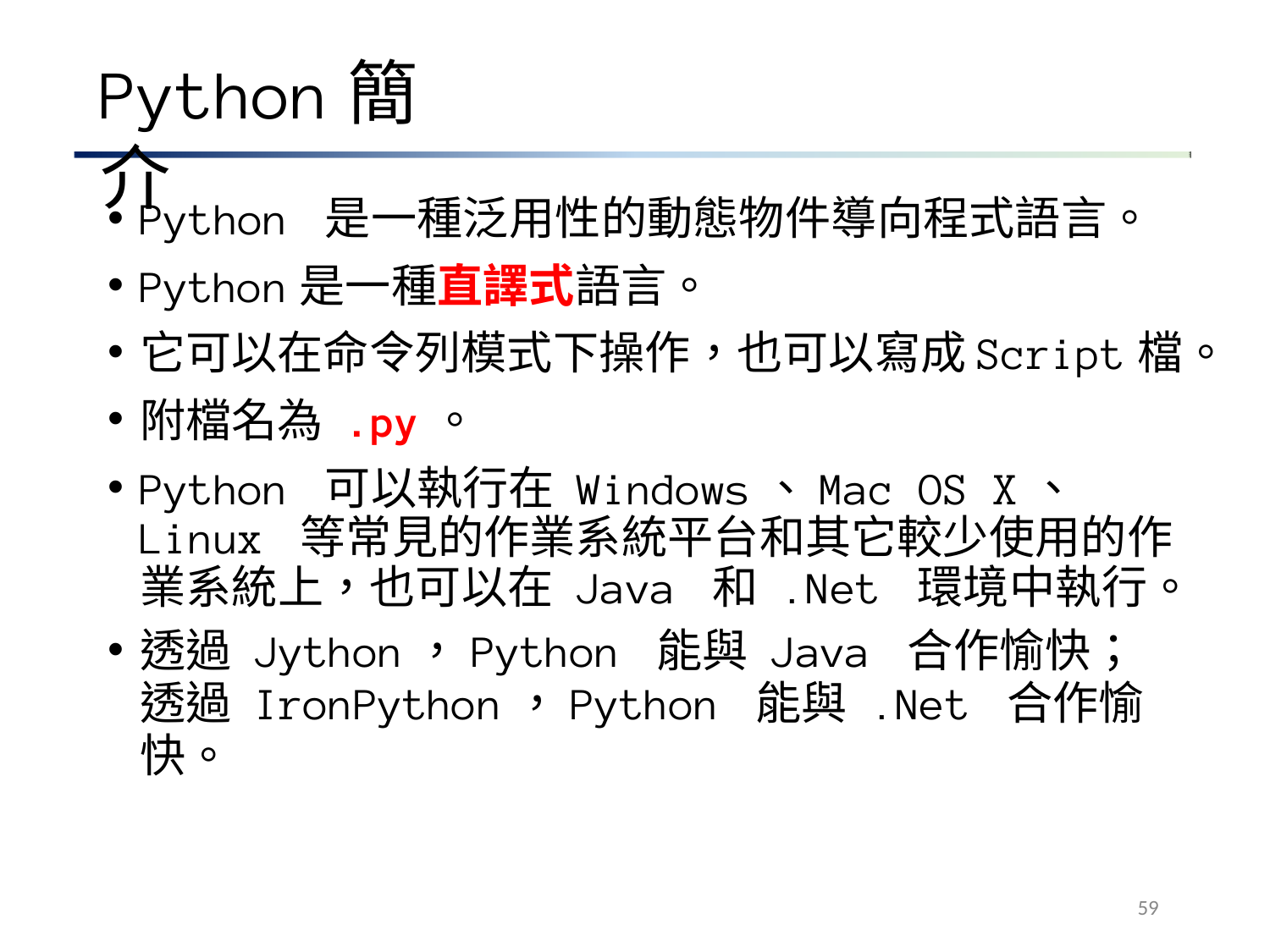

# Python簡介
Python 是一種泛用性的動態物件導向程式語言。
Python是一種直譯式語言。
它可以在命令列模式下操作，也可以寫成Script檔。
附檔名為 .py。
Python 可以執行在 Windows、Mac OS X、 Linux 等常見的作業系統平台和其它較少使用的作 業系統上，也可以在 Java 和 .Net 環境中執行。
透過 Jython，Python 能與 Java 合作愉快；
透過 IronPython，Python 能與 .Net 合作愉快。
59